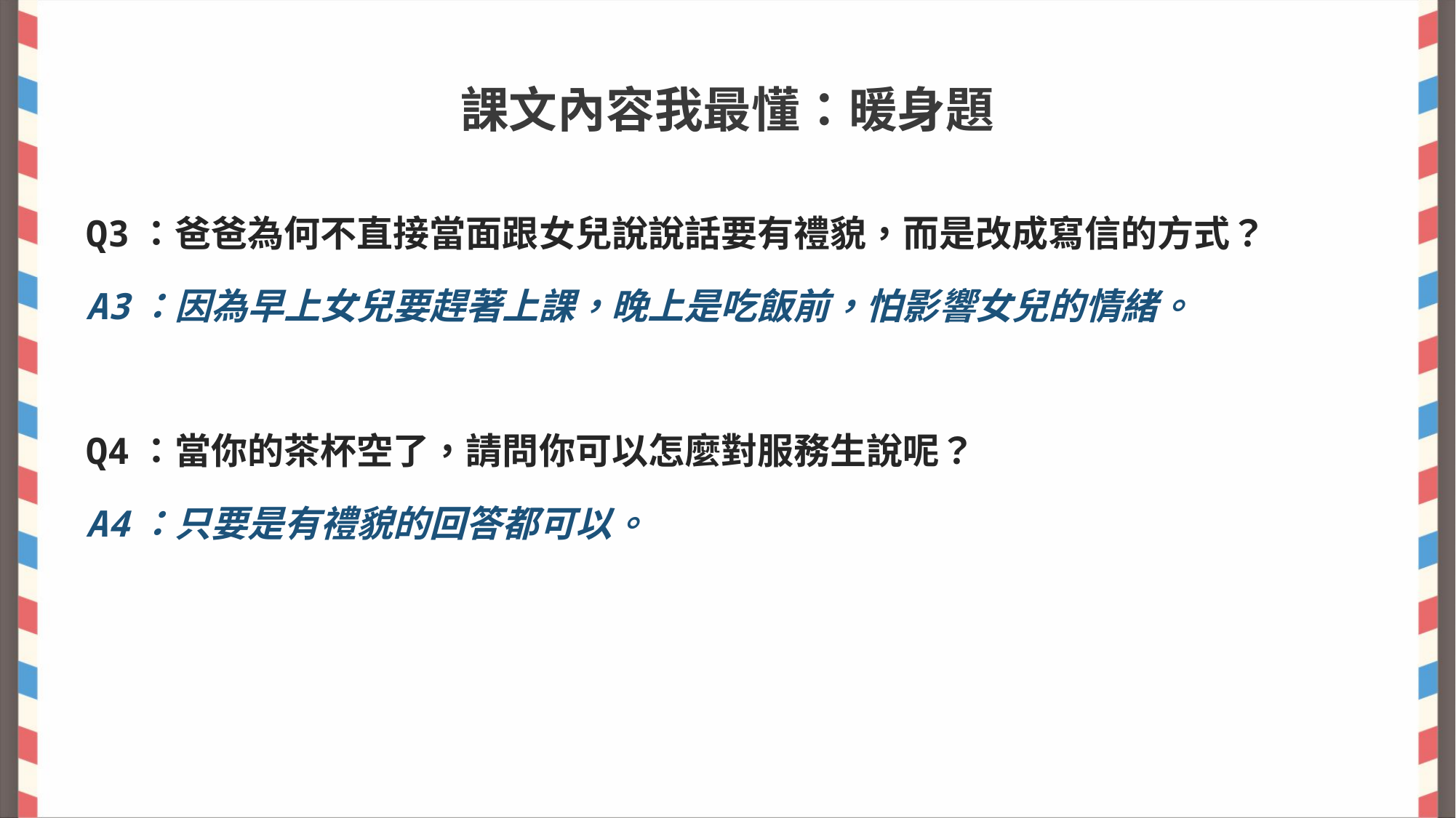

# 課文內容我最懂：暖身題
Q3：爸爸為何不直接當面跟女兒說說話要有禮貌，而是改成寫信的方式？
A3：因為早上女兒要趕著上課，晚上是吃飯前，怕影響女兒的情緒。

Q4：當你的茶杯空了，請問你可以怎麼對服務生說呢？
A4：只要是有禮貌的回答都可以。